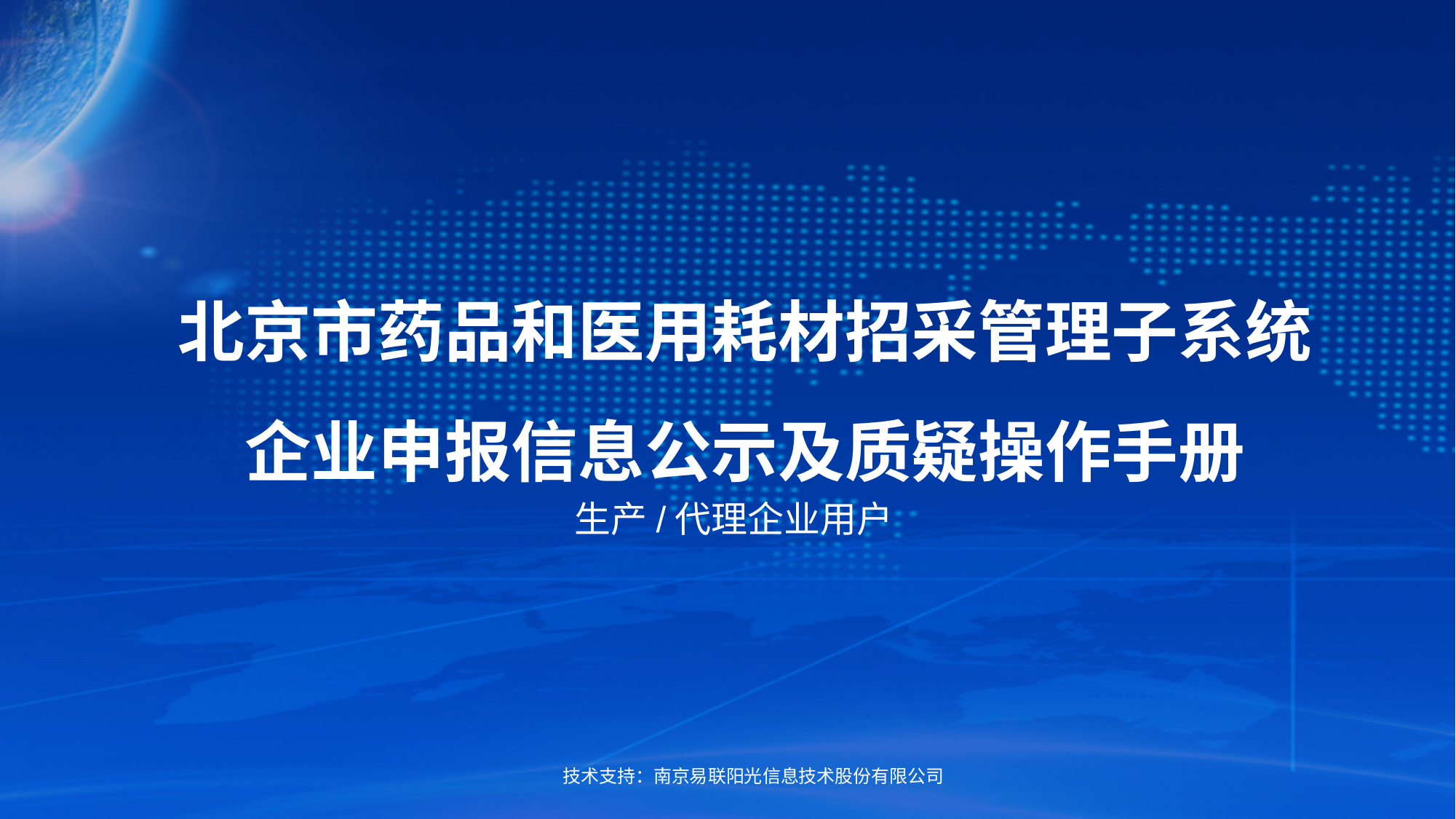

北京市药品和医用耗材招采管理子系统
企业申报信息公示及质疑操作手册
生产/代理企业用户